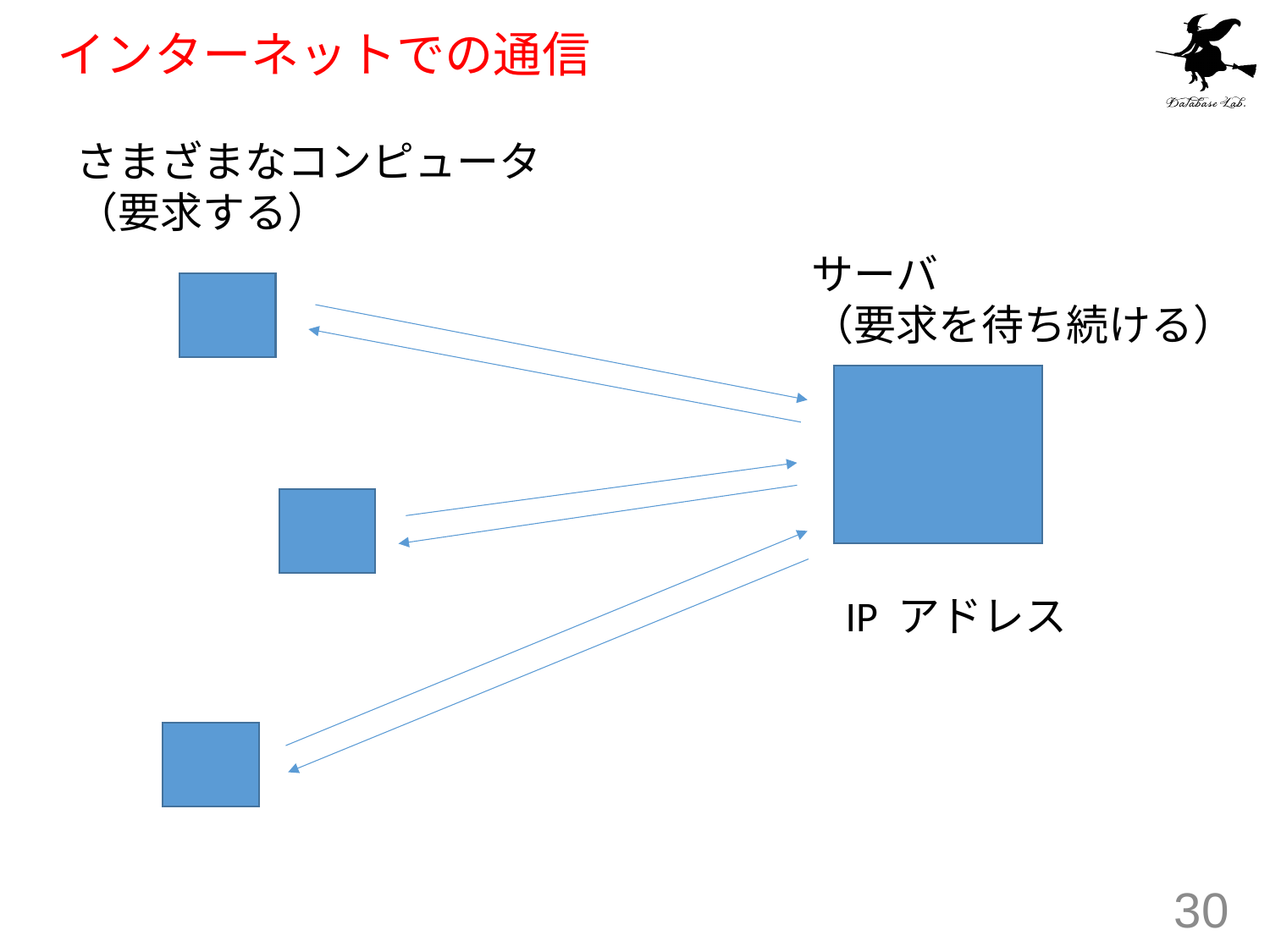

# インターネットでの通信
さまざまなコンピュータ
（要求する）
サーバ
（要求を待ち続ける）

IP アドレス

30